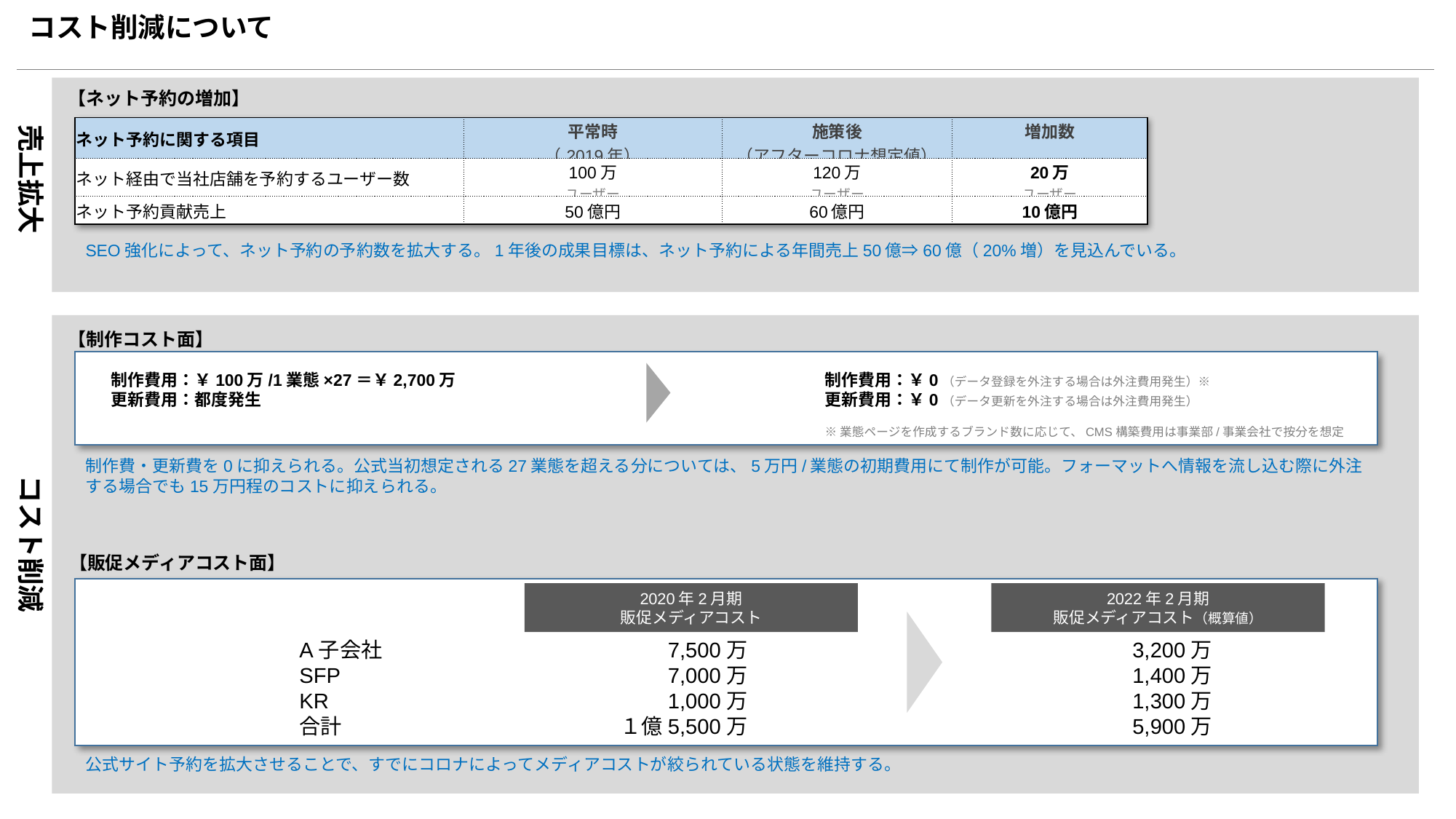

コスト削減について

【ネット予約の増加】
売上拡大
| ネット予約に関する項目 | 平常時 （2019年） | 施策後 （アフターコロナ想定値） | 増加数 |
| --- | --- | --- | --- |
| ネット経由で当社店舗を予約するユーザー数 | 100万 ユーザー | 120万 ユーザー | 20万 ユーザー |
| ネット予約貢献売上 | 50億円 | 60億円 | 10億円 |
SEO強化によって、ネット予約の予約数を拡大する。1年後の成果目標は、ネット予約による年間売上50億⇒60億（20%増）を見込んでいる。

【制作コスト面】

制作費用：￥100万/1業態×27＝￥2,700万
更新費用：都度発生
制作費用：￥0（データ登録を外注する場合は外注費用発生）※
更新費用：￥0（データ更新を外注する場合は外注費用発生）

※業態ページを作成するブランド数に応じて、CMS構築費用は事業部/事業会社で按分を想定

制作費・更新費を0に抑えられる。公式当初想定される27業態を超える分については、5万円/業態の初期費用にて制作が可能。フォーマットへ情報を流し込む際に外注する場合でも15万円程のコストに抑えられる。
コスト削減
【販促メディアコスト面】

2020年2月期
販促メディアコスト
2022年2月期
販促メディアコスト（概算値）

A子会社
SFP
KR
合計
7,500万
7,000万
1,000万
１億5,500万
3,200万
1,400万
1,300万
5,900万
公式サイト予約を拡大させることで、すでにコロナによってメディアコストが絞られている状態を維持する。